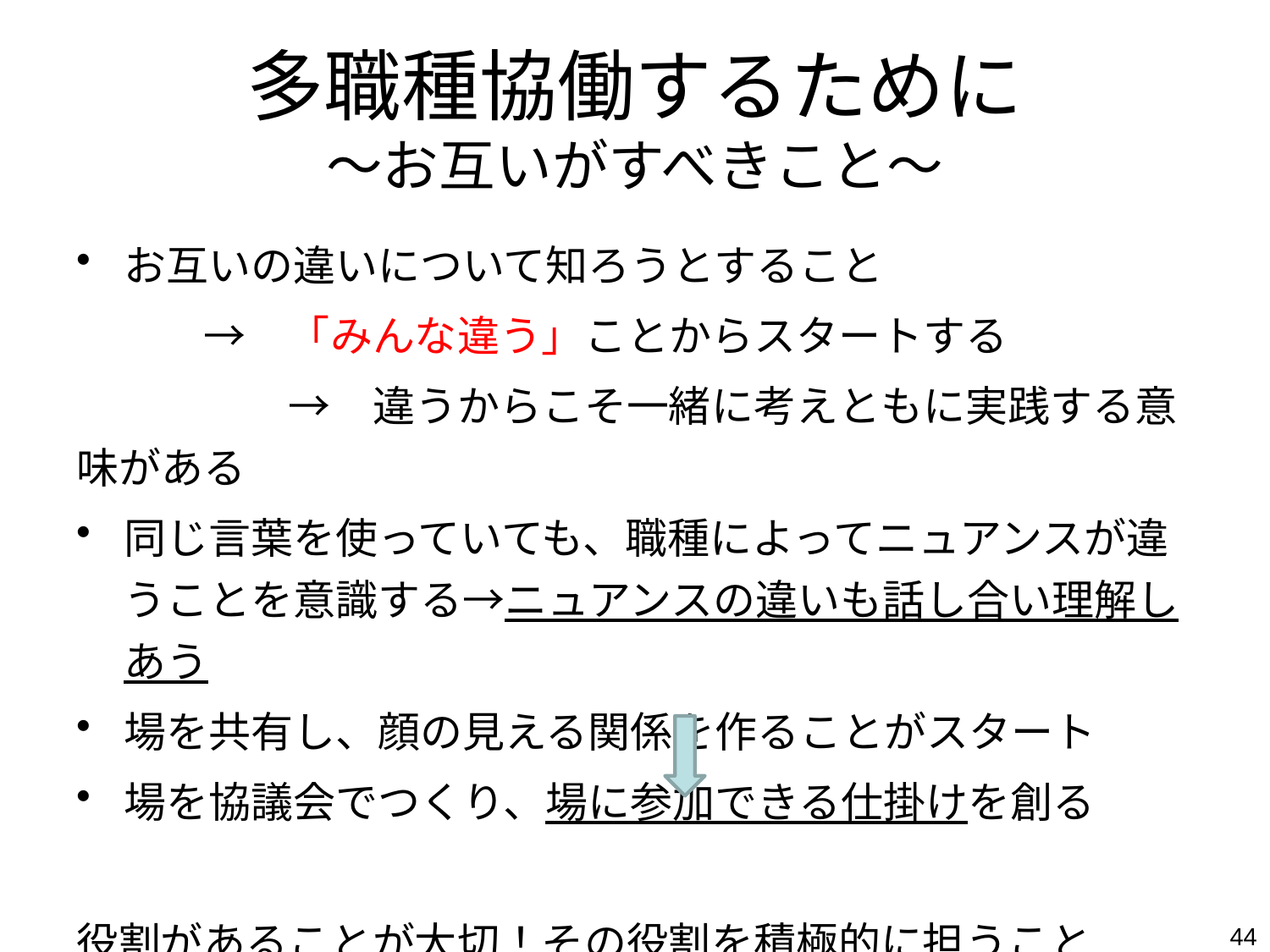

# 多職種協働するために ～お互いがすべきこと～
お互いの違いについて知ろうとすること
　　　→　「みんな違う」ことからスタートする
　　　　　→　違うからこそ一緒に考えともに実践する意味がある
同じ言葉を使っていても、職種によってニュアンスが違うことを意識する→ニュアンスの違いも話し合い理解しあう
場を共有し、顔の見える関係を作ることがスタート
場を協議会でつくり、場に参加できる仕掛けを創る

役割があることが大切！その役割を積極的に担うこと
（地域生活支援拠点作りでは役割ができるなど）

44